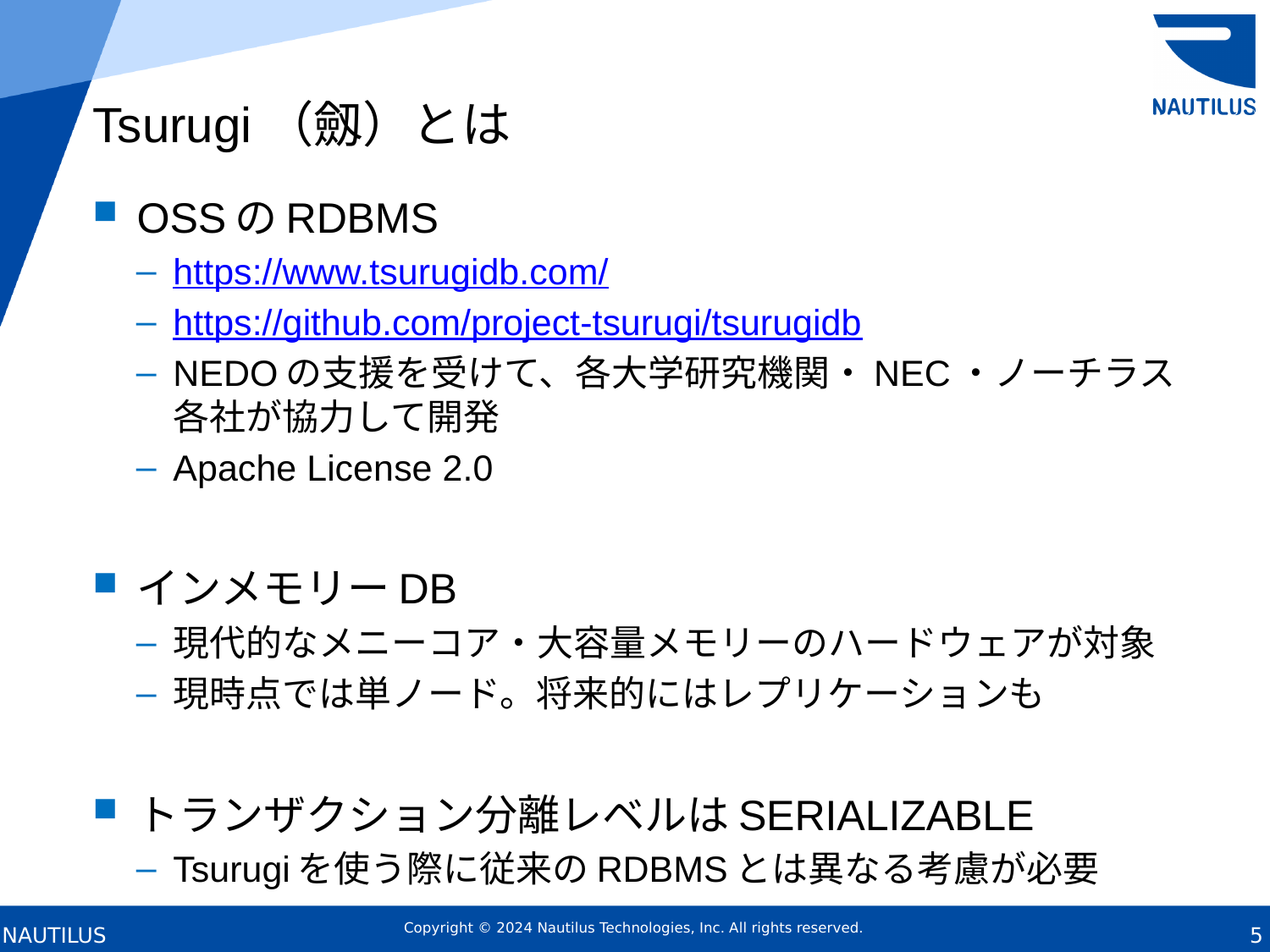

# Tsurugi（劔）とは
OSSのRDBMS
https://www.tsurugidb.com/
https://github.com/project-tsurugi/tsurugidb
NEDOの支援を受けて、各大学研究機関・NEC・ノーチラス各社が協力して開発
Apache License 2.0

インメモリーDB
現代的なメニーコア・大容量メモリーのハードウェアが対象
現時点では単ノード。将来的にはレプリケーションも

トランザクション分離レベルはSERIALIZABLE
Tsurugiを使う際に従来のRDBMSとは異なる考慮が必要